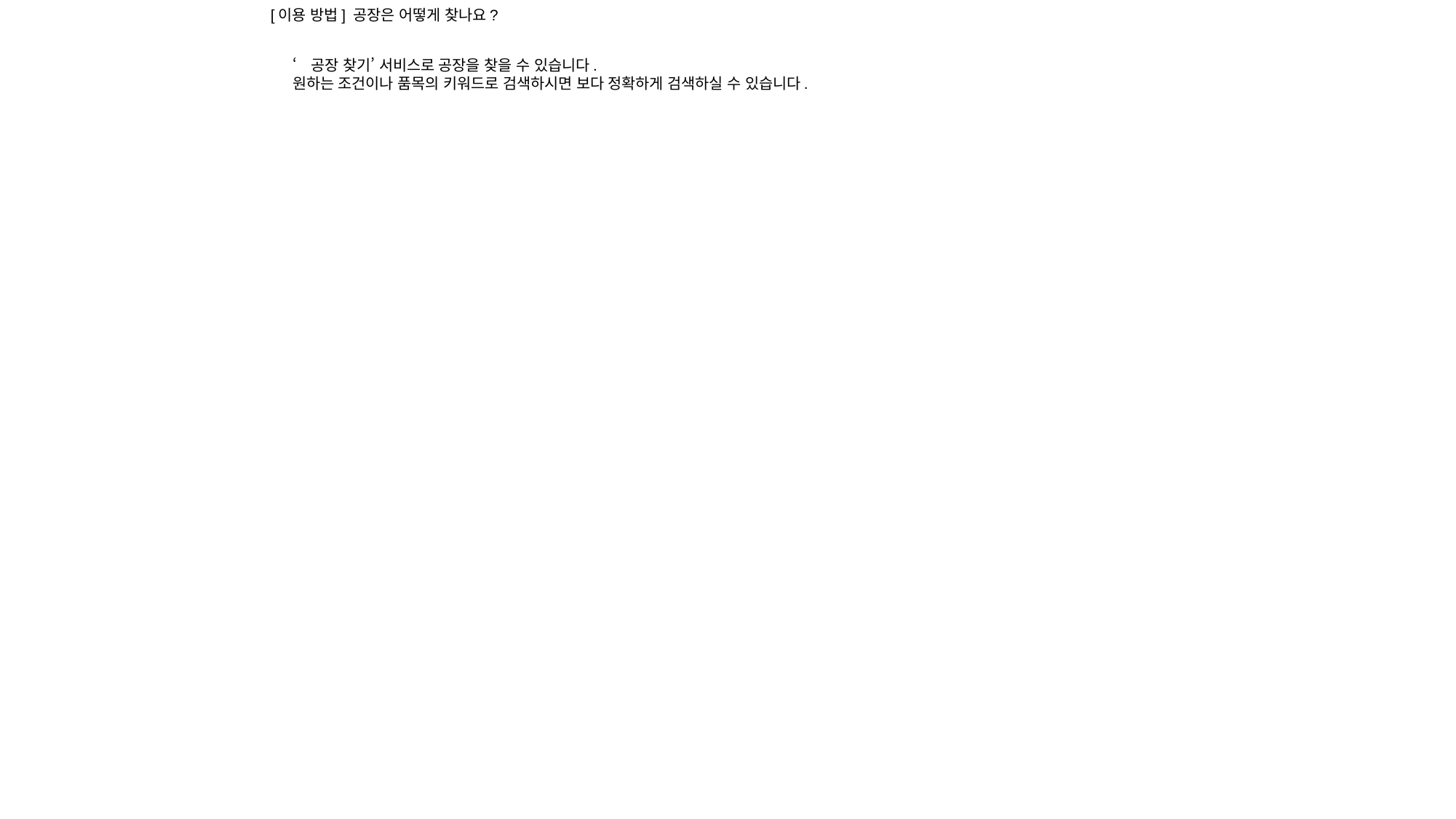

[이용 방법] 공장은 어떻게 찾나요?
‘공장 찾기’ 서비스로 공장을 찾을 수 있습니다.
원하는 조건이나 품목의 키워드로 검색하시면 보다 정확하게 검색하실 수 있습니다.